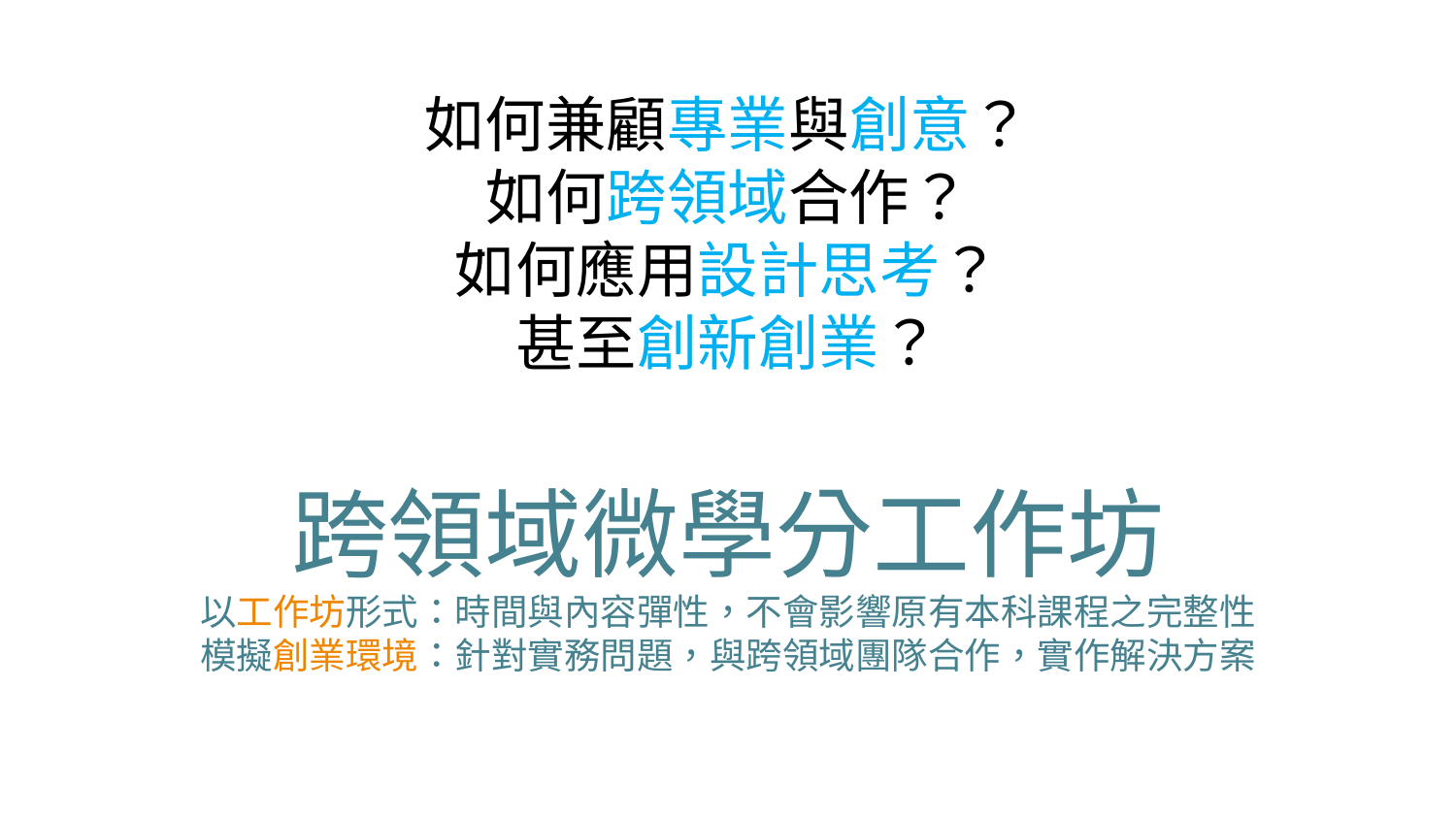

# 如何兼顧專業與創意？ 如何跨領域合作？
如何應用設計思考？
甚至創新創業？
跨領域微學分工作坊
以工作坊形式：時間與內容彈性，不會影響原有本科課程之完整性
模擬創業環境：針對實務問題，與跨領域團隊合作，實作解決方案